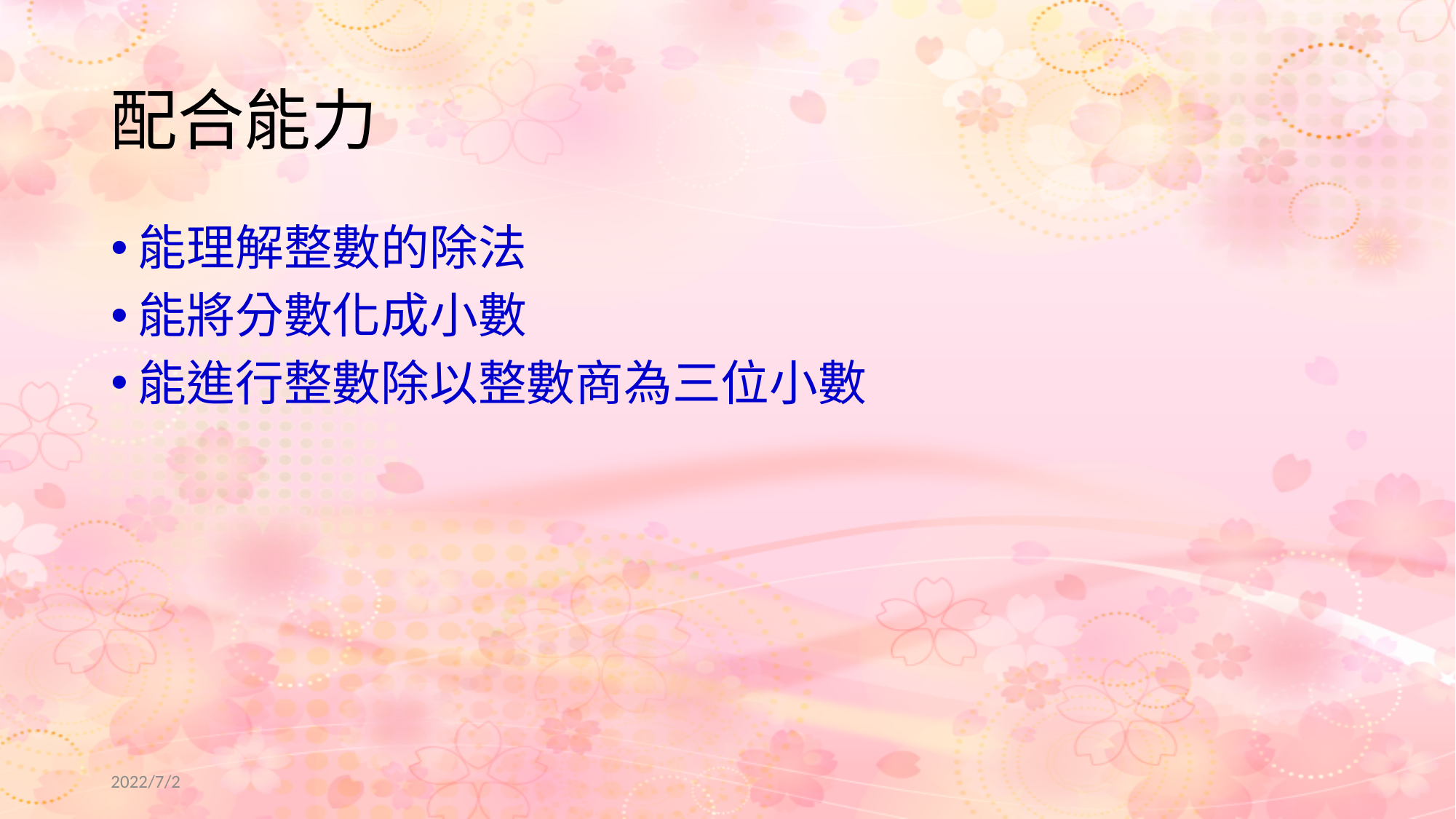

# 配合能力
能理解整數的除法
能將分數化成小數
能進行整數除以整數商為三位小數
2022/7/2